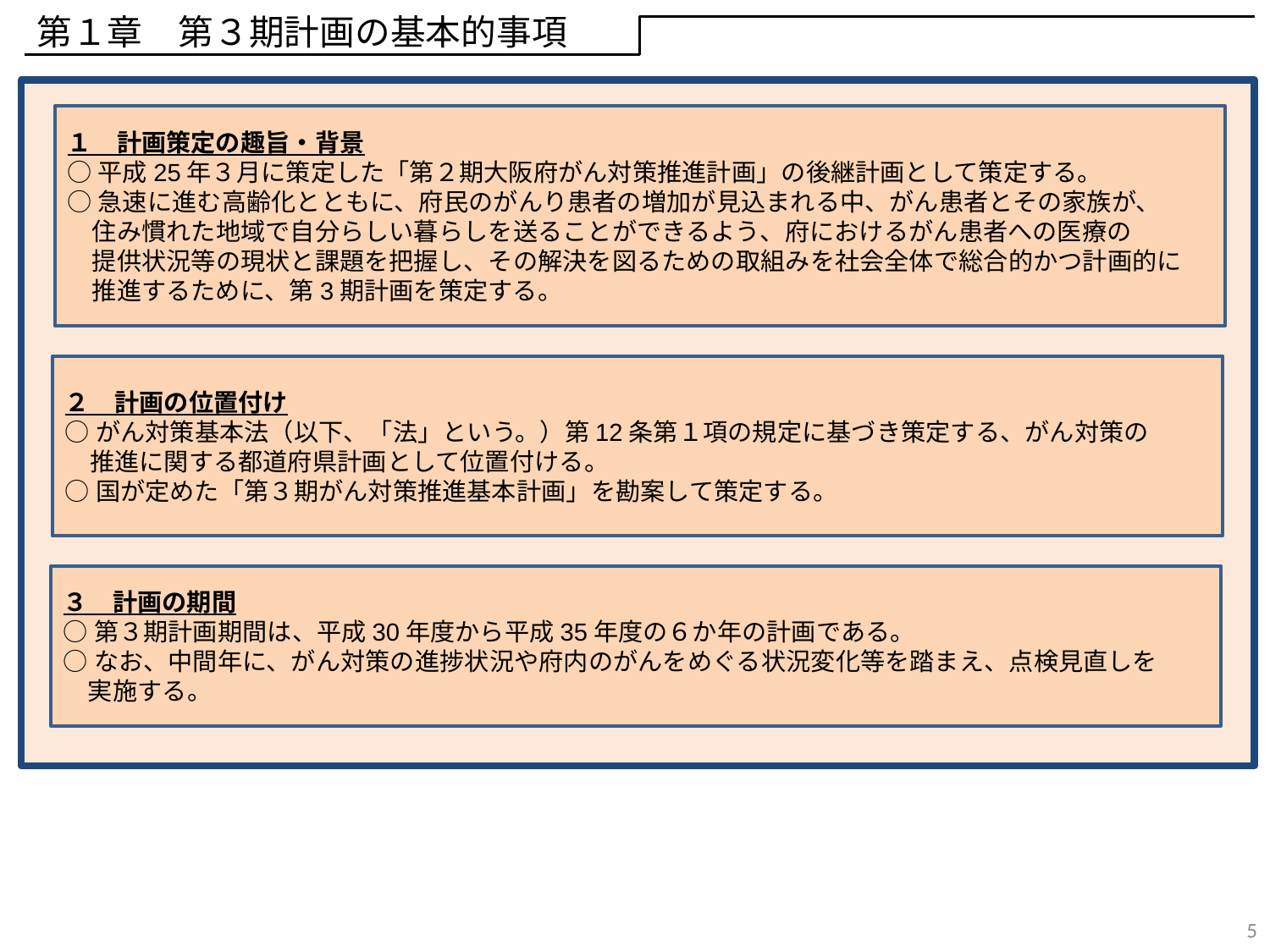

第１章　第３期計画の基本的事項

１　計画策定の趣旨・背景
○平成25年３月に策定した「第２期大阪府がん対策推進計画」の後継計画として策定する。
○急速に進む高齢化とともに、府民のがんり患者の増加が見込まれる中、がん患者とその家族が、
　住み慣れた地域で自分らしい暮らしを送ることができるよう、府におけるがん患者への医療の
　提供状況等の現状と課題を把握し、その解決を図るための取組みを社会全体で総合的かつ計画的に
　推進するために、第3期計画を策定する。
２　計画の位置付け
○がん対策基本法（以下、「法」という。）第12条第１項の規定に基づき策定する、がん対策の
　推進に関する都道府県計画として位置付ける。
○国が定めた「第３期がん対策推進基本計画」を勘案して策定する。
３　計画の期間
○第３期計画期間は、平成30年度から平成35年度の６か年の計画である。
○なお、中間年に、がん対策の進捗状況や府内のがんをめぐる状況変化等を踏まえ、点検見直しを
　実施する。
5